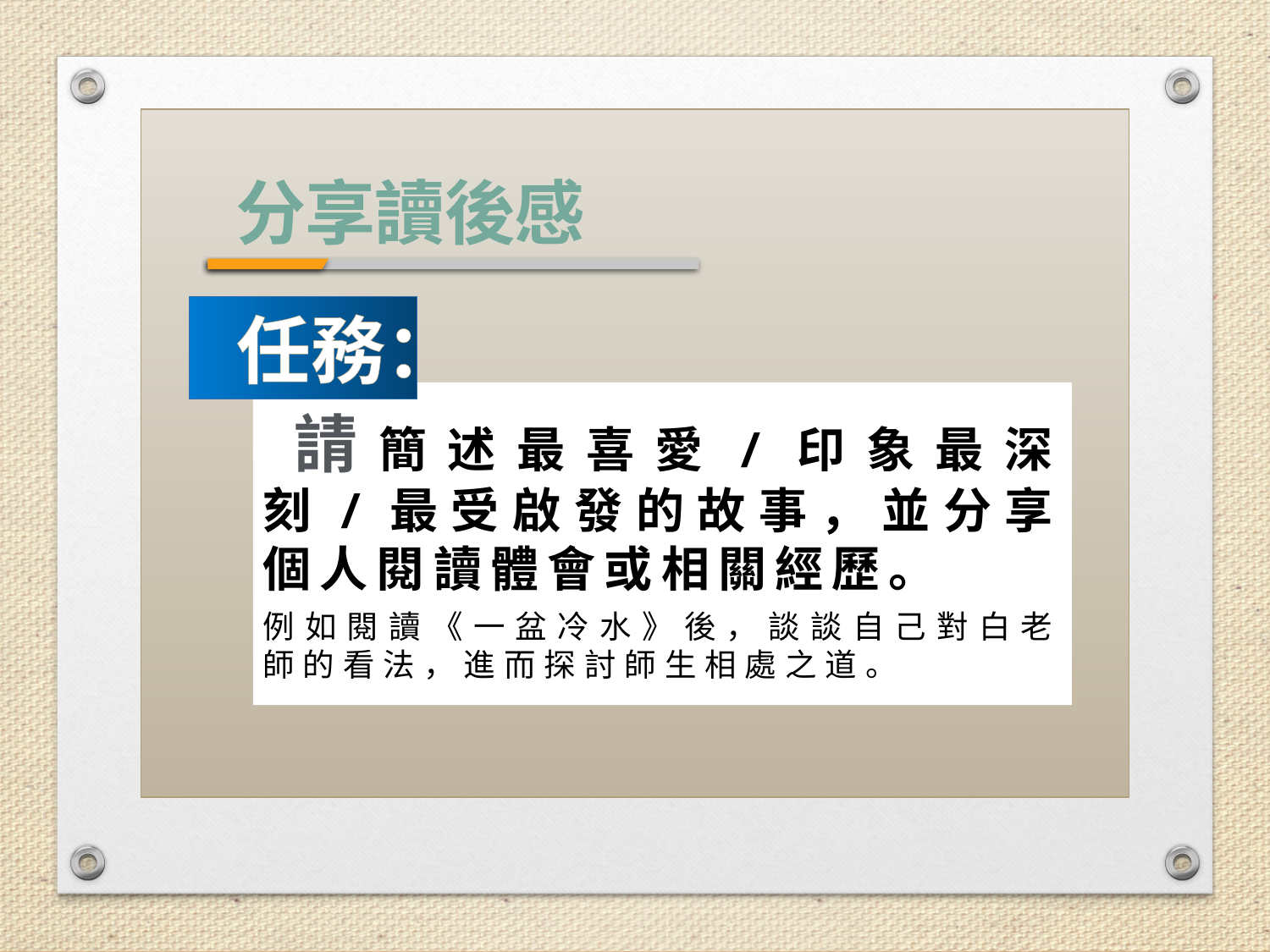

分享讀後感

 任務：

 請簡述最喜愛/印象最深刻/最受啟發的故事，並分享個人閱讀體會或相關經歷。
例如閱讀《一盆冷水》後，談談自己對白老師的看法，進而探討師生相處之道。